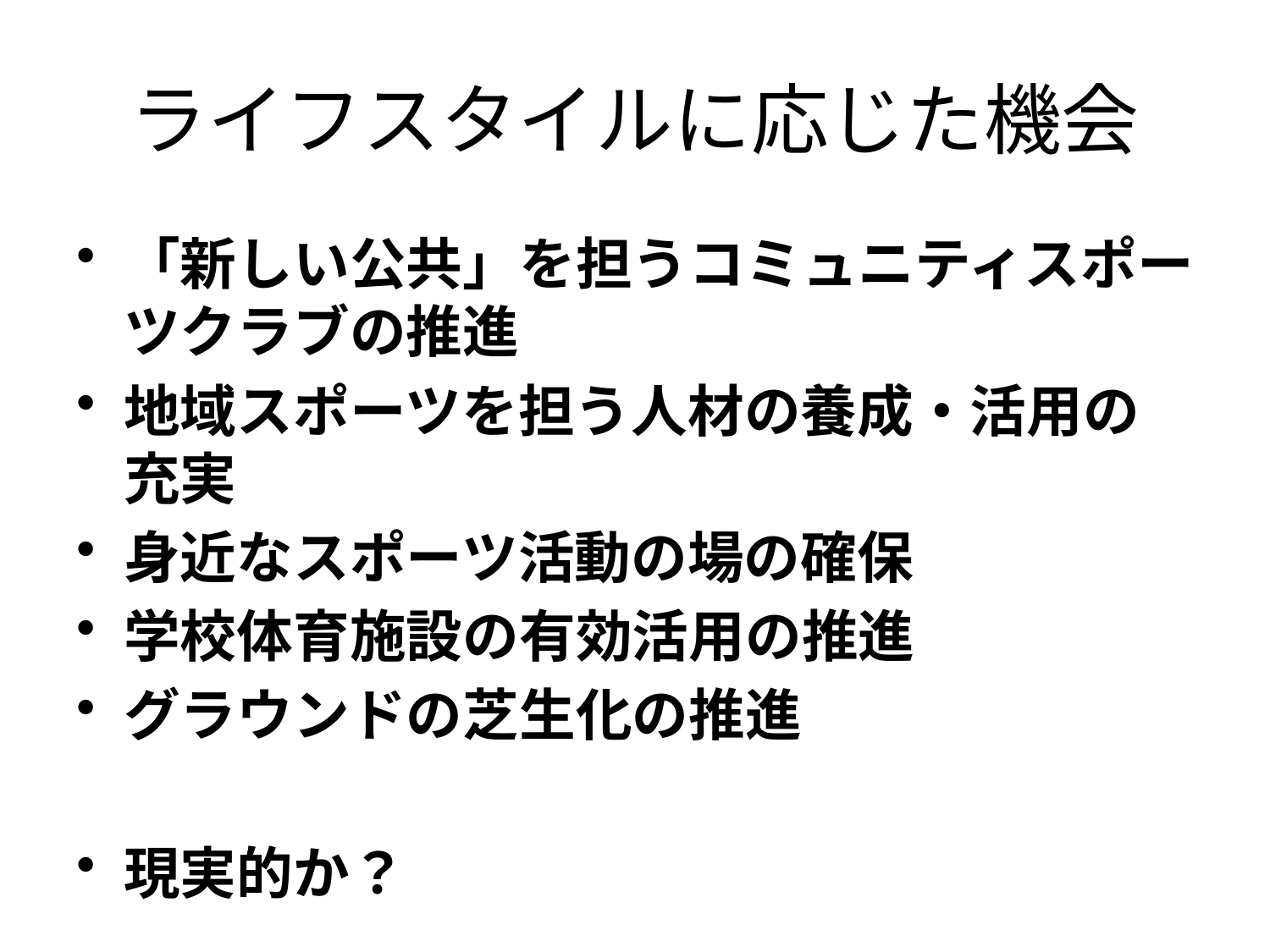

# ライフスタイルに応じた機会
「新しい公共」を担うコミュニティスポーツクラブの推進
地域スポーツを担う人材の養成・活用の充実
身近なスポーツ活動の場の確保
学校体育施設の有効活用の推進
グラウンドの芝生化の推進

現実的か？